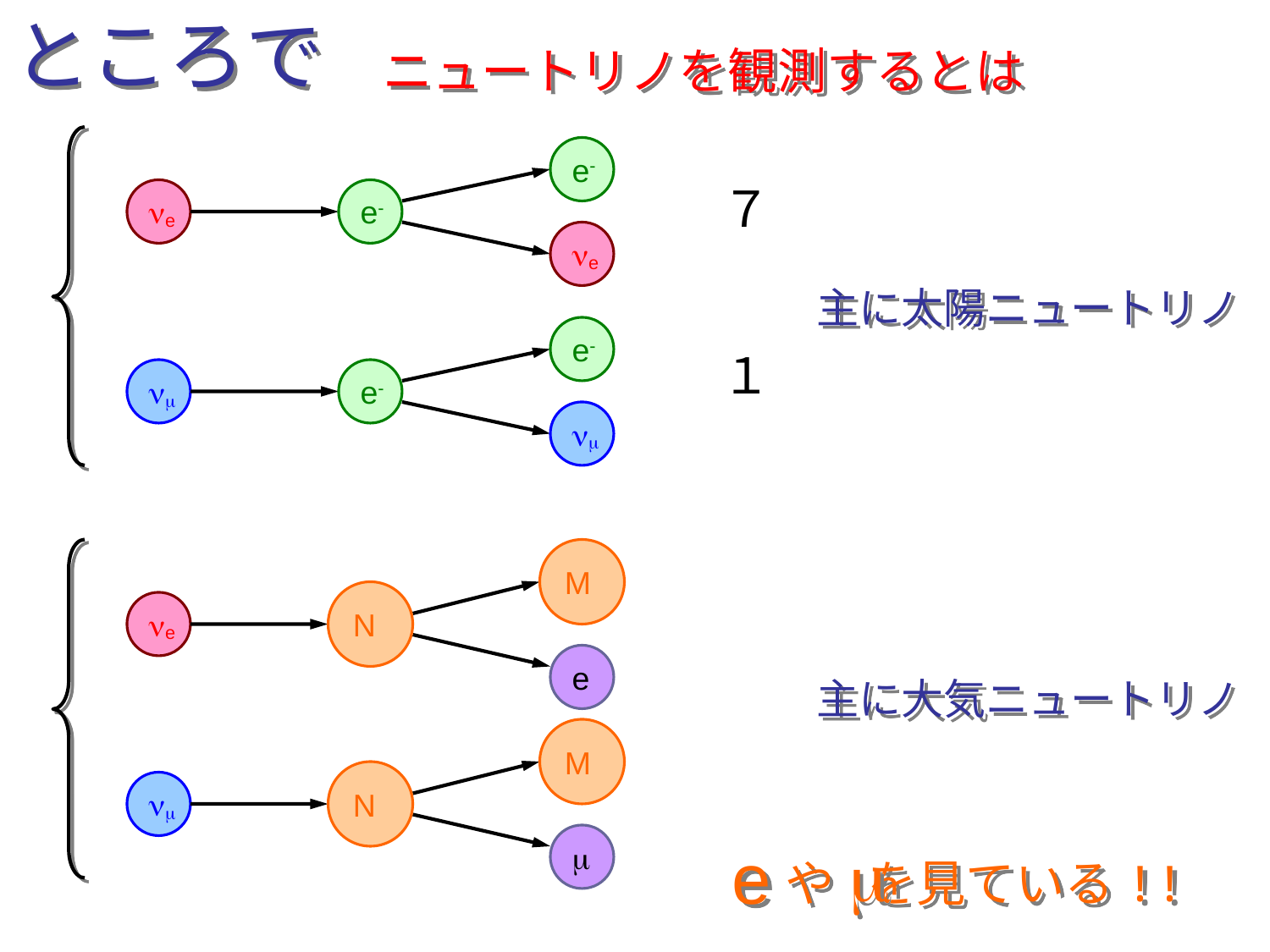

# ところで
ニュートリノを観測するとは

e-

７
νe
e-

νe
主に太陽ニュートリノ
e-
１

νμ
e-

νμ

M
N

νe

e
主に大気ニュートリノ
M
N

νμ

μ
μ
e
や   を見ている!!